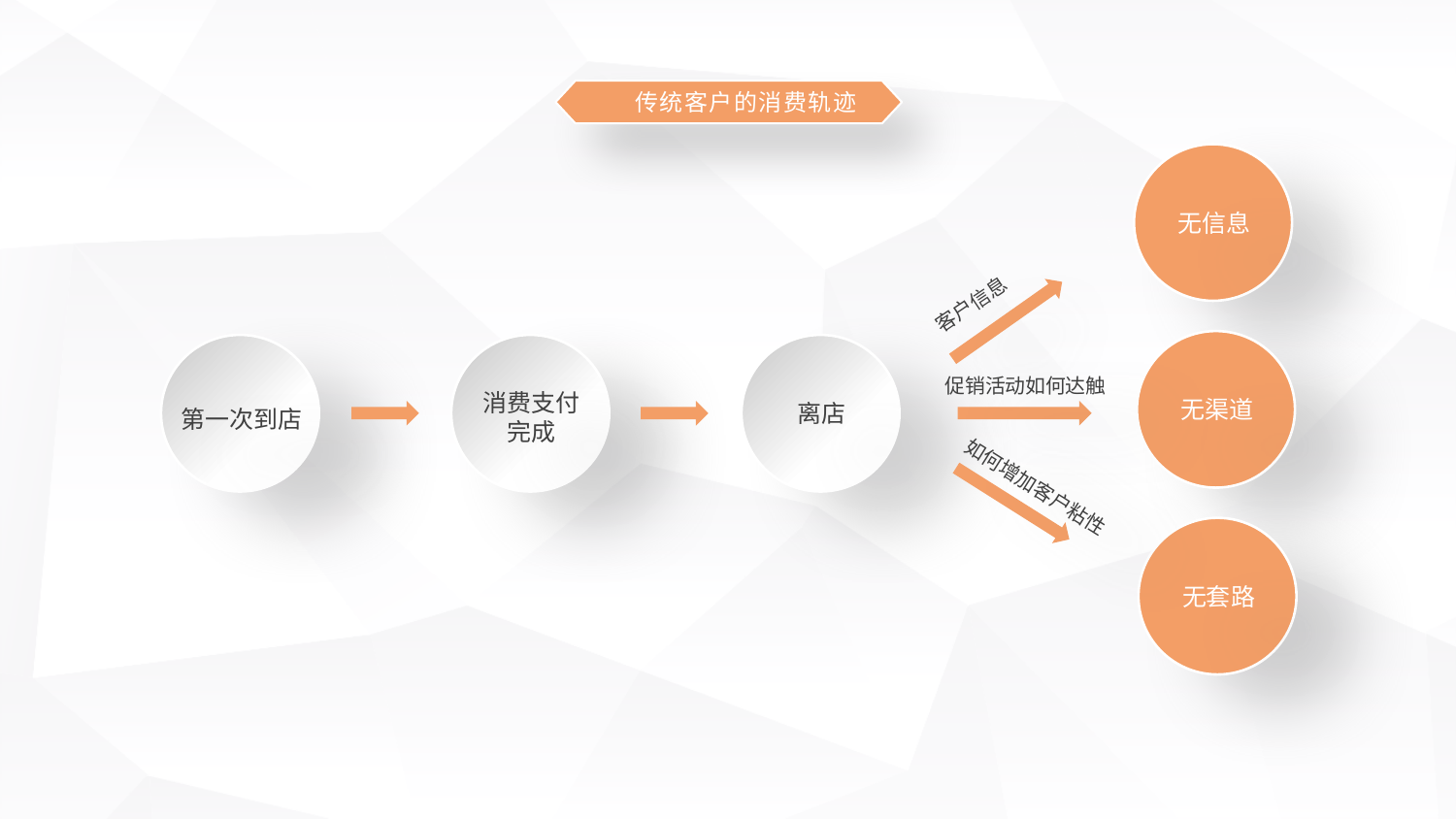

传统客户的消费轨迹

无信息
客户信息

无渠道

第一次到店

消费支付
完成

离店
促销活动如何达触

如何增加客户粘性

无套路